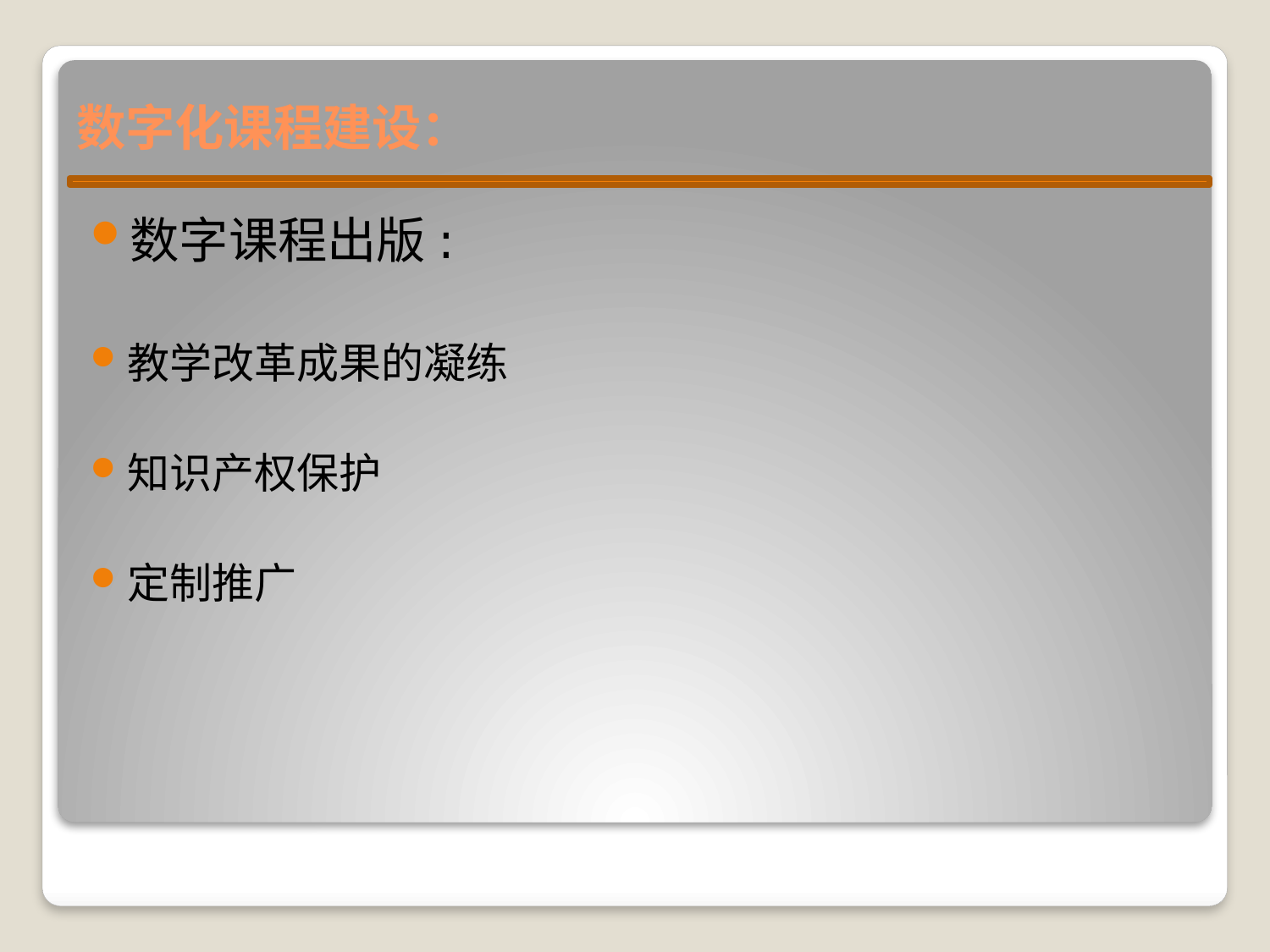

数字化课程建设：

数字课程出版:

教学改革成果的凝练

知识产权保护

定制推广